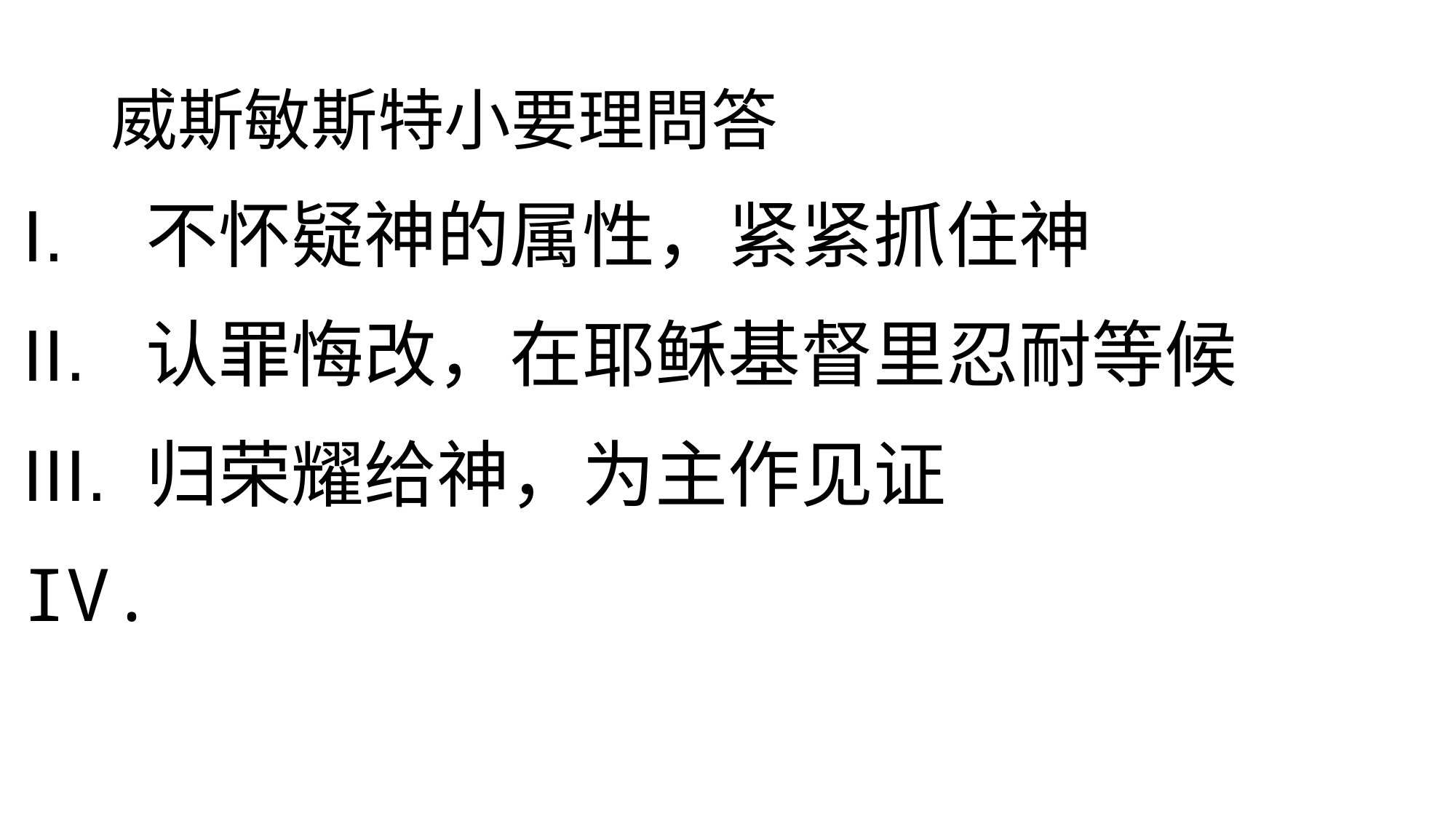

# 威斯敏斯特小要理問答
不怀疑神的属性，紧紧抓住神
认罪悔改，在耶稣基督里忍耐等候
归荣耀给神，为主作见证